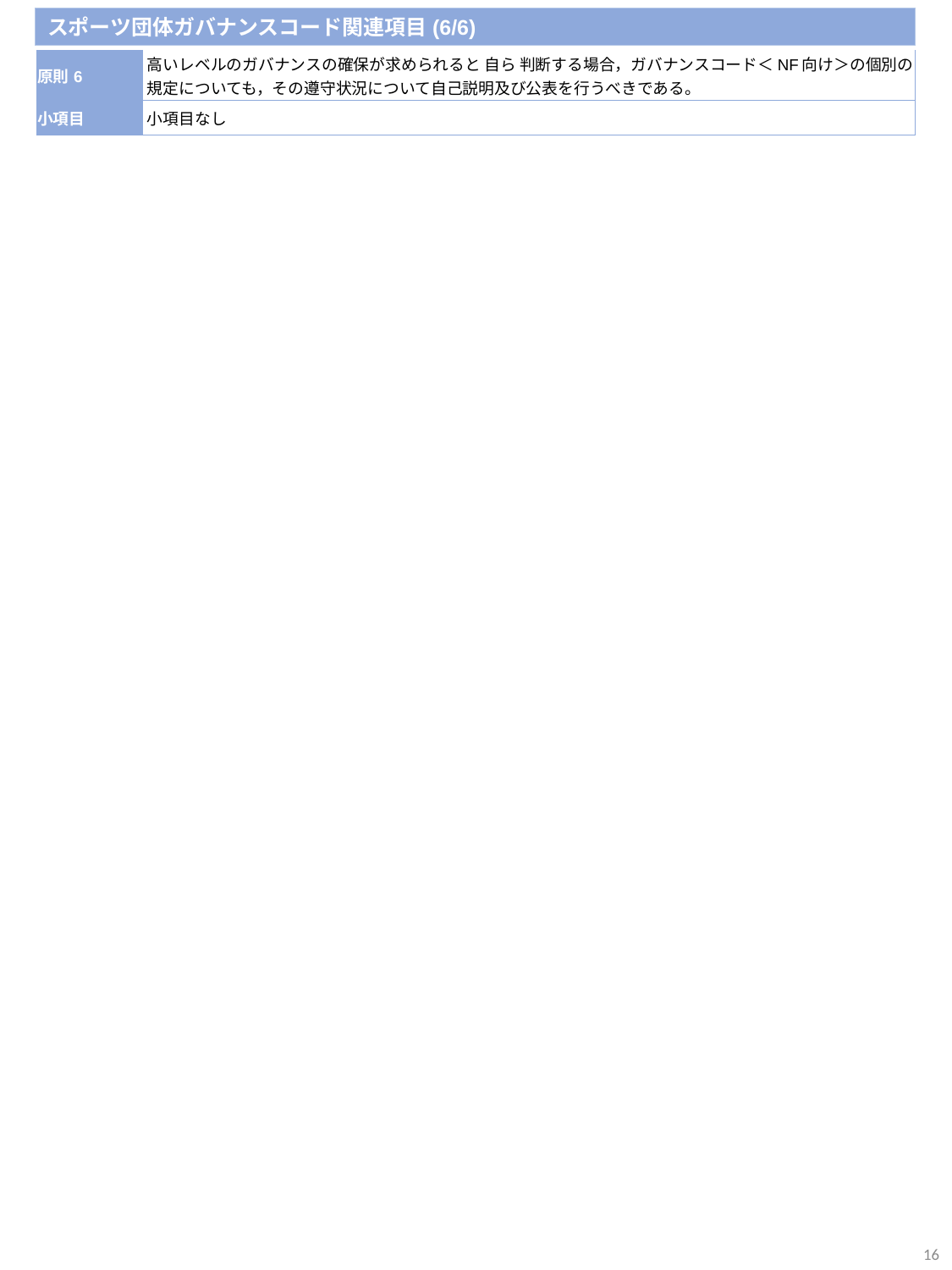

スポーツ団体ガバナンスコード関連項目(6/6)
| 原則6 |  | 高いレベルのガバナンスの確保が求められると 自ら 判断する場合，ガバナンスコード＜NF向け＞の個別の規定についても，その遵守状況について自己説明及び公表を行うべきである。 |
| --- | --- | --- |
| 小項目 |  | 小項目なし |
16